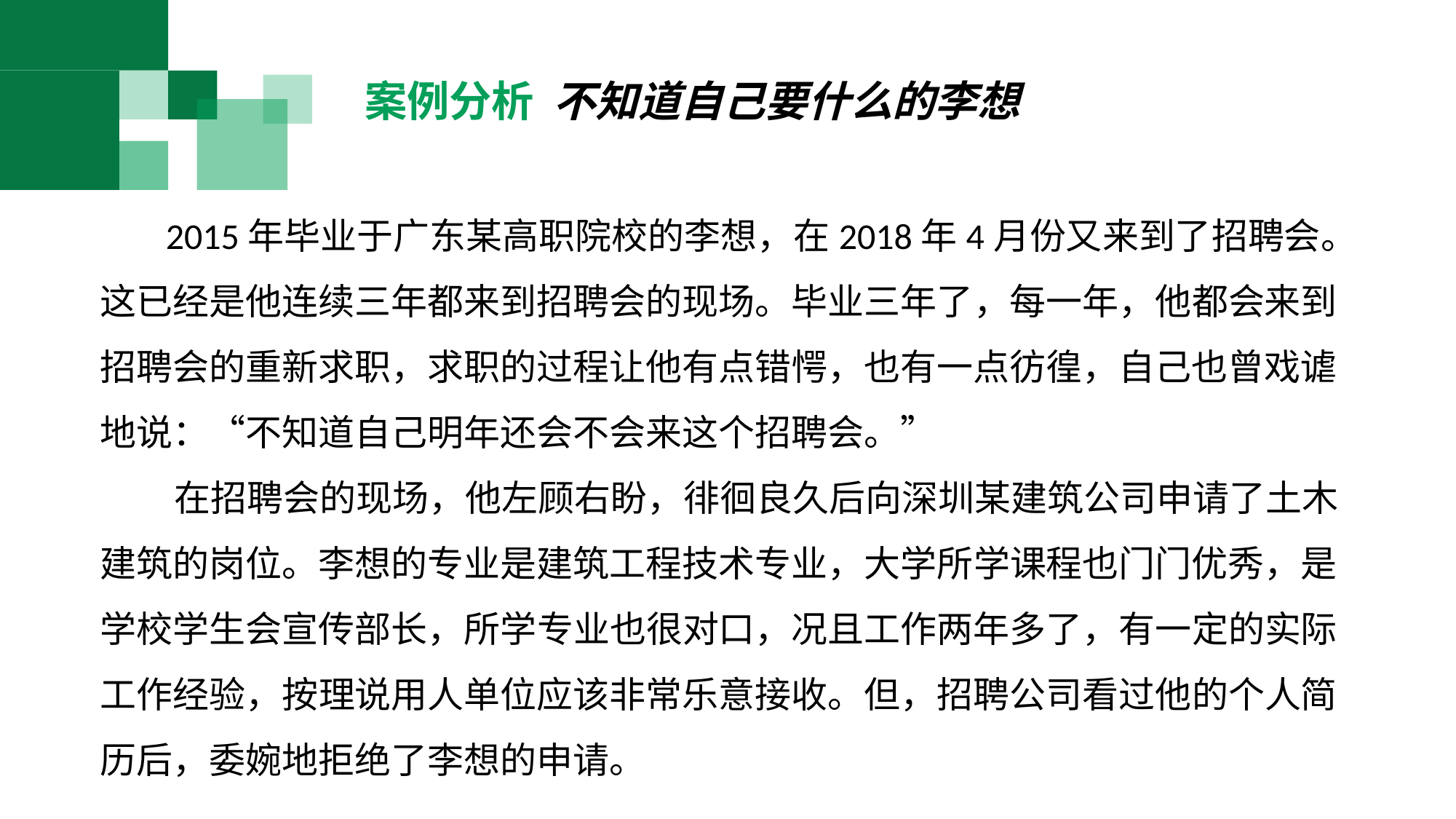

案例分析  不知道自己要什么的李想

        2015年毕业于广东某高职院校的李想，在2018年4月份又来到了招聘会。这已经是他连续三年都来到招聘会的现场。毕业三年了，每一年，他都会来到招聘会的重新求职，求职的过程让他有点错愕，也有一点彷徨，自己也曾戏谑地说：“不知道自己明年还会不会来这个招聘会。”
        在招聘会的现场，他左顾右盼，徘徊良久后向深圳某建筑公司申请了土木建筑的岗位。李想的专业是建筑工程技术专业，大学所学课程也门门优秀，是学校学生会宣传部长，所学专业也很对口，况且工作两年多了，有一定的实际工作经验，按理说用人单位应该非常乐意接收。但，招聘公司看过他的个人简历后，委婉地拒绝了李想的申请。
ADD YOUR
TITLE HERE ADD